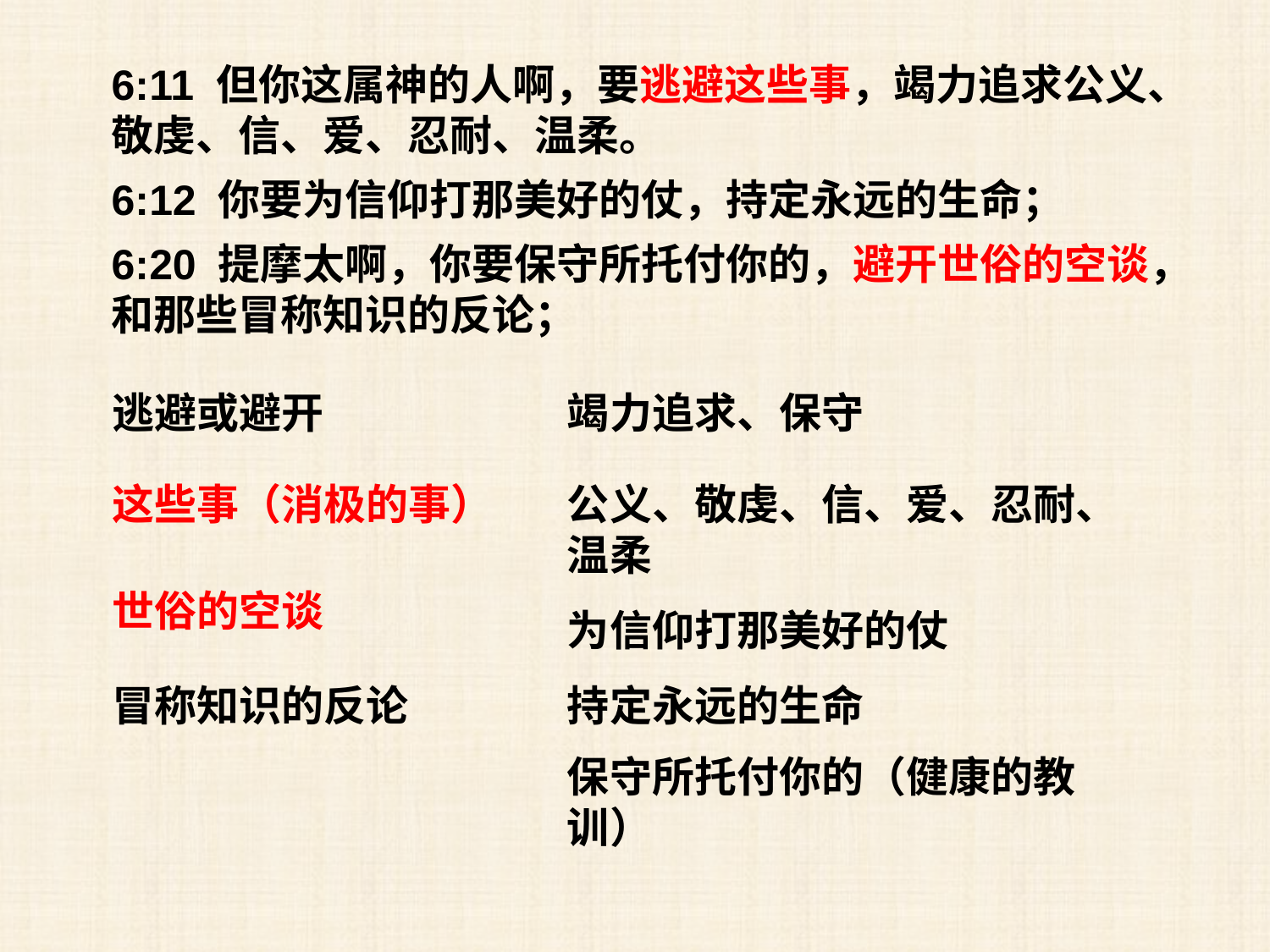

6:11 但你这属神的人啊，要逃避这些事，竭力追求公义、敬虔、信、爱、忍耐、温柔。
6:12 你要为信仰打那美好的仗，持定永远的生命；
6:20 提摩太啊，你要保守所托付你的，避开世俗的空谈，和那些冒称知识的反论；
逃避或避开
竭力追求、保守
这些事（消极的事）
公义、敬虔、信、爱、忍耐、温柔
世俗的空谈
为信仰打那美好的仗
冒称知识的反论
持定永远的生命
保守所托付你的（健康的教训）